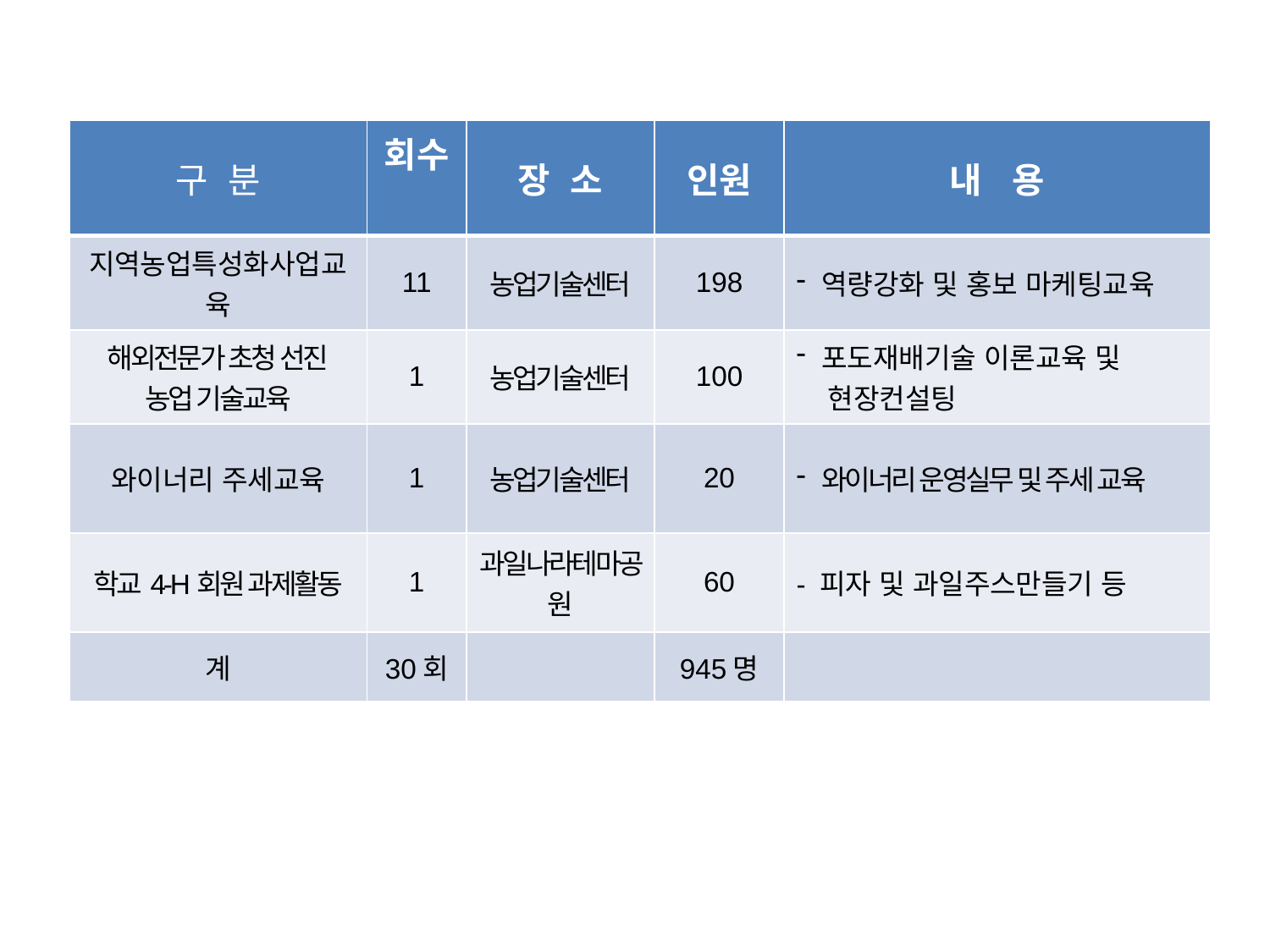

| 구 분 | 회수 | 장 소 | 인원 | 내 용 |
| --- | --- | --- | --- | --- |
| 지역농업특성화사업교육 | 11 | 농업기술센터 | 198 | 역량강화 및 홍보 마케팅교육 |
| 해외전문가 초청 선진 농업 기술교육 | 1 | 농업기술센터 | 100 | 포도재배기술 이론교육 및 현장컨설팅 |
| 와이너리 주세교육 | 1 | 농업기술센터 | 20 | 와이너리 운영실무 및 주세 교육 |
| 학교4-H회원 과제활동 | 1 | 과일나라테마공원 | 60 | - 피자 및 과일주스만들기 등 |
| 계 | 30회 |  | 945명 |  |